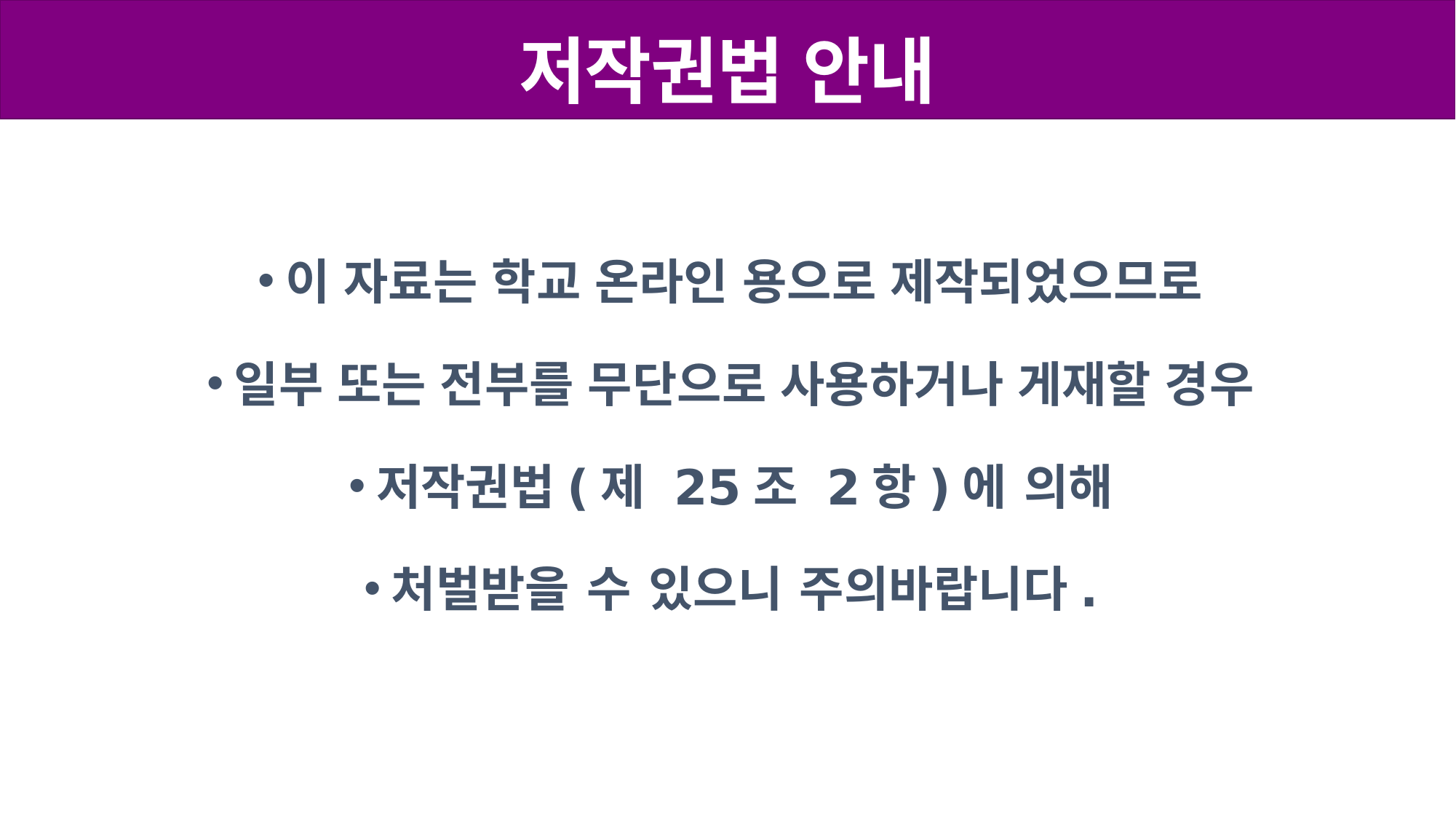

저작권법 안내

이 자료는 학교 온라인 용으로 제작되었으므로
일부 또는 전부를 무단으로 사용하거나 게재할 경우
저작권법(제 25조 2항)에 의해
처벌받을 수 있으니 주의바랍니다.